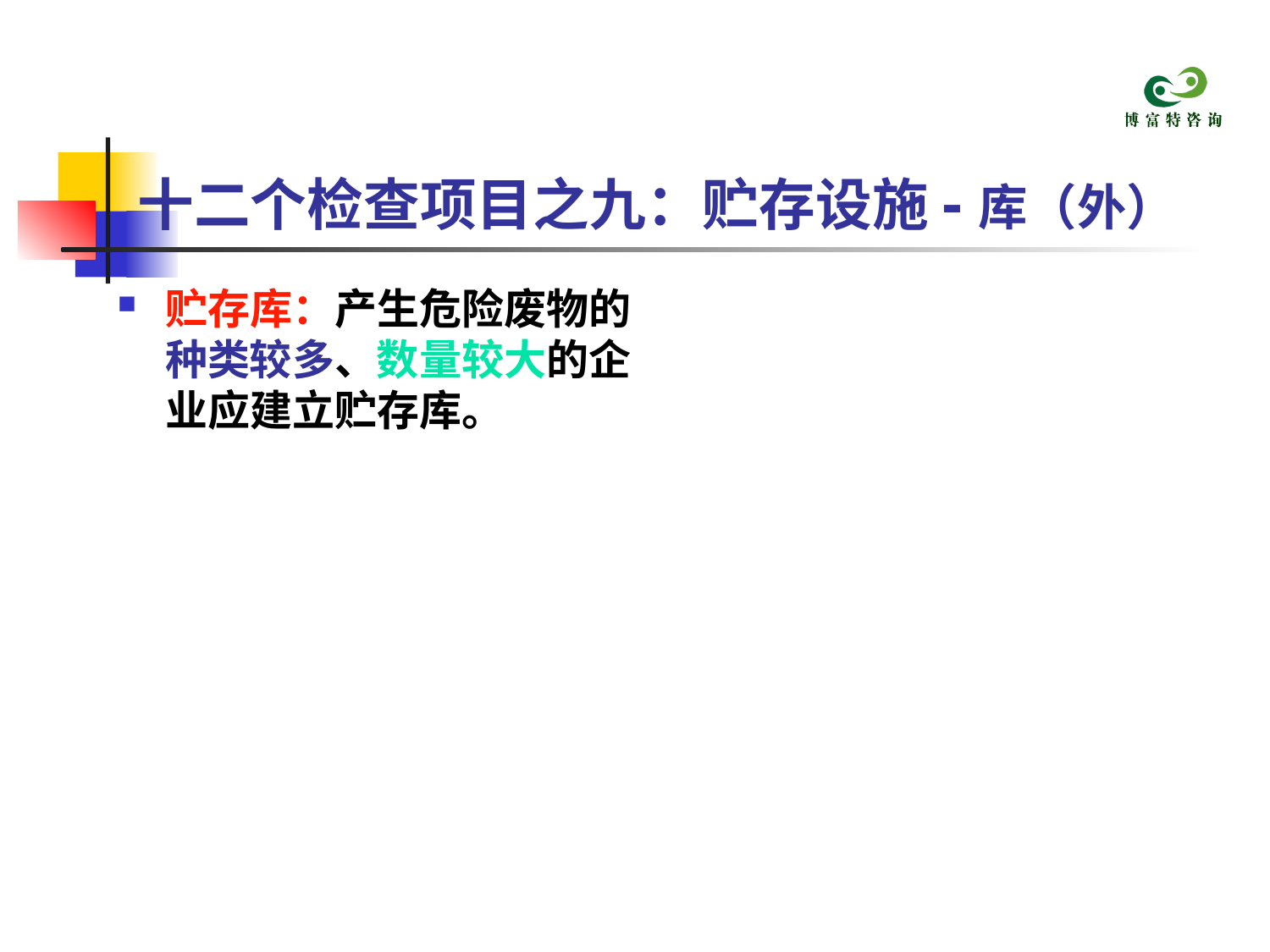

# 十二个检查项目之九：贮存设施-库（外）
贮存库：产生危险废物的种类较多、数量较大的企业应建立贮存库。